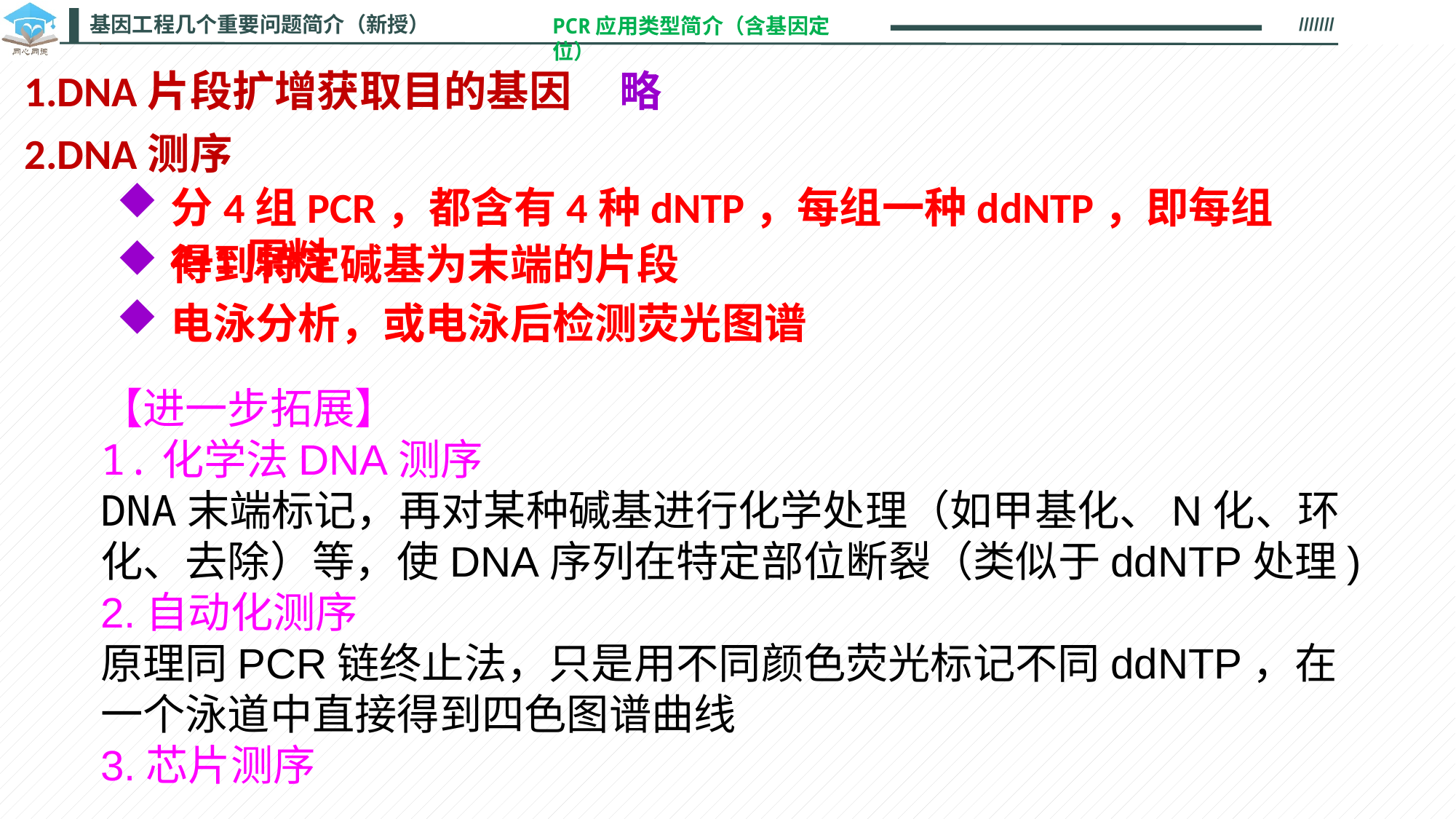

PCR应用类型简介（含基因定位）
1.DNA片段扩增获取目的基因     略
2.DNA测序
分4组PCR，都含有4种dNTP，每组一种ddNTP，即每组4+1原料
得到特定碱基为末端的片段
电泳分析，或电泳后检测荧光图谱
【进一步拓展】
1.化学法DNA测序
DNA末端标记，再对某种碱基进行化学处理（如甲基化、N化、环化、去除）等，使DNA序列在特定部位断裂（类似于ddNTP处理)
2.自动化测序
原理同PCR链终止法，只是用不同颜色荧光标记不同ddNTP，在一个泳道中直接得到四色图谱曲线
3.芯片测序